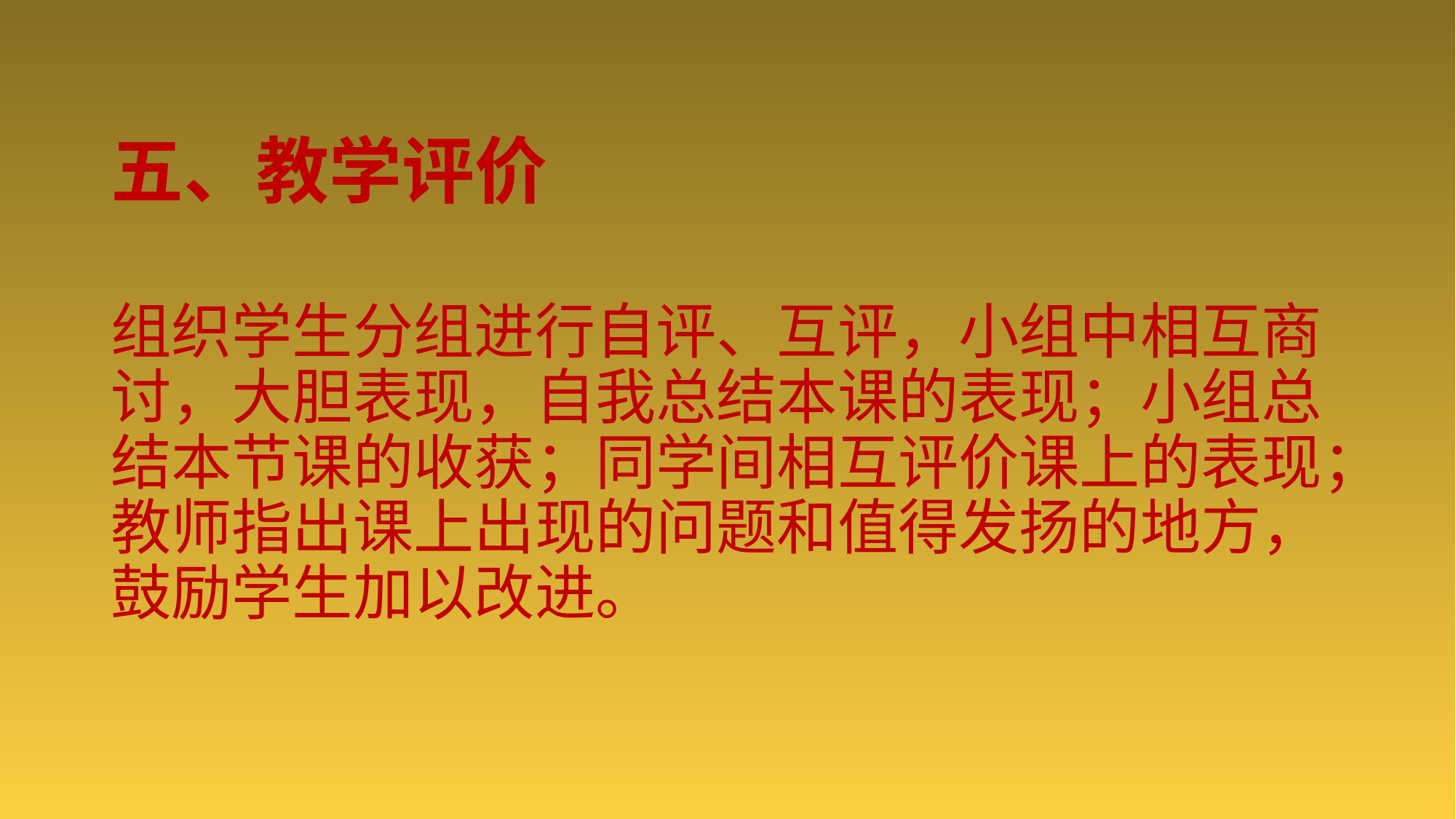

# 五、教学评价
组织学生分组进行自评、互评，小组中相互商讨，大胆表现，自我总结本课的表现；小组总结本节课的收获；同学间相互评价课上的表现；教师指出课上出现的问题和值得发扬的地方，鼓励学生加以改进。